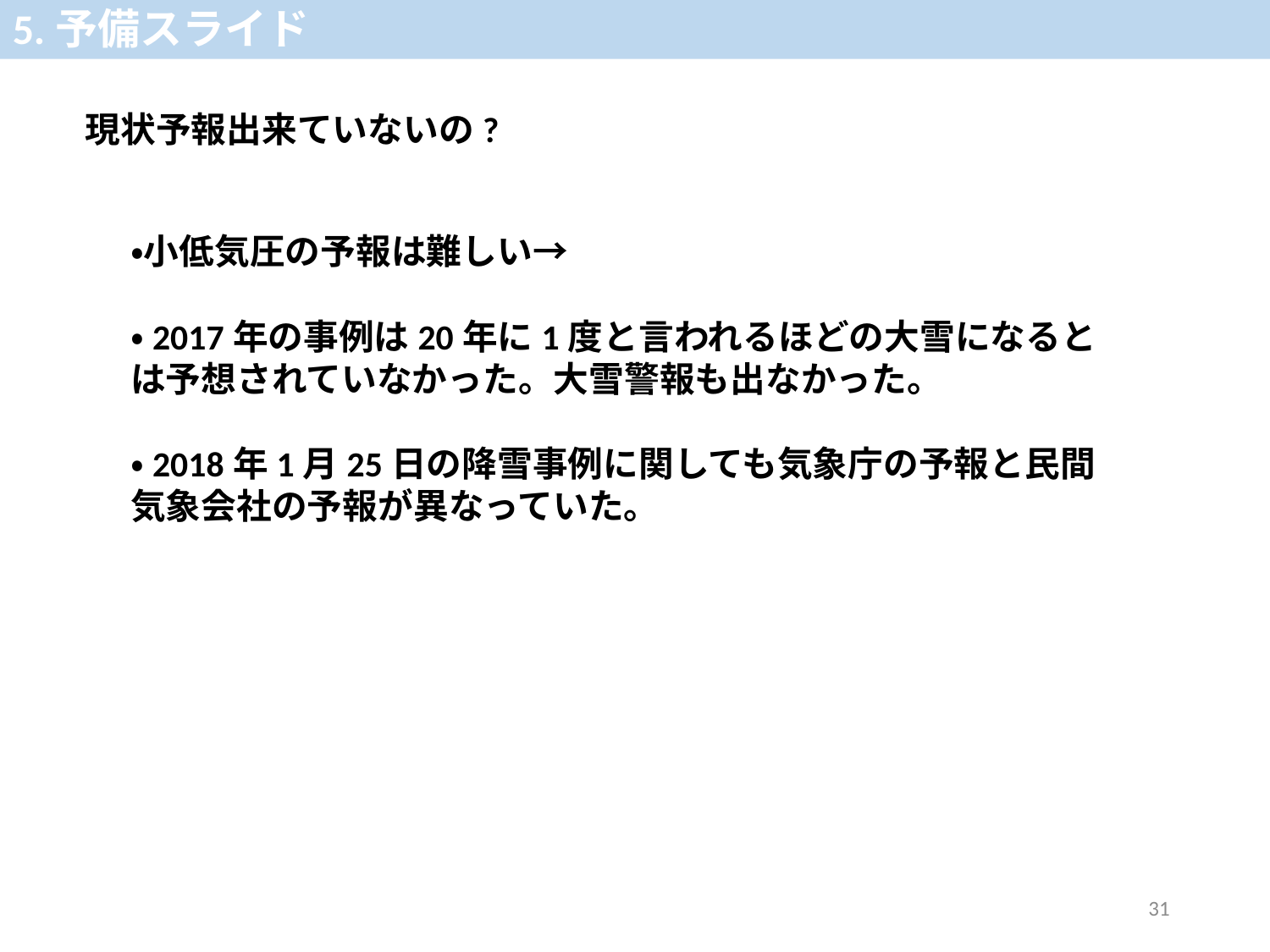

5.予備スライド
現状予報出来ていないの?
・小低気圧の予報は難しい→

・2017年の事例は20年に1度と言われるほどの大雪になるとは予想されていなかった。大雪警報も出なかった。

・2018年1月25日の降雪事例に関しても気象庁の予報と民間気象会社の予報が異なっていた。
31